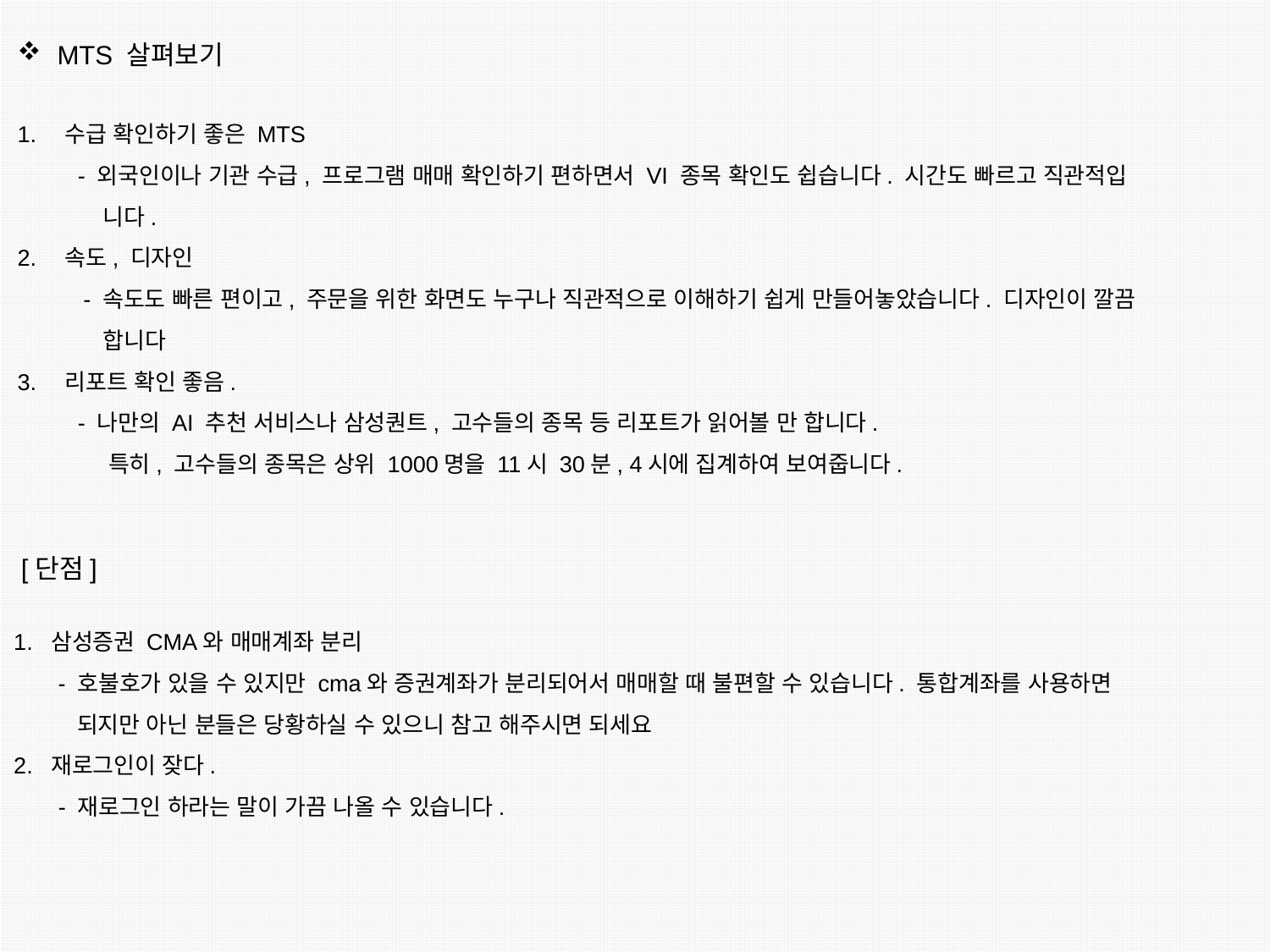

MTS 살펴보기
수급 확인하기 좋은 MTS
  - 외국인이나 기관 수급, 프로그램 매매 확인하기 편하면서 VI 종목 확인도 쉽습니다. 시간도 빠르고 직관적입
      니다.
속도, 디자인
  - 속도도 빠른 편이고, 주문을 위한 화면도 누구나 직관적으로 이해하기 쉽게 만들어놓았습니다. 디자인이 깔끔
      합니다
리포트 확인 좋음.
  - 나만의 AI 추천 서비스나 삼성퀀트, 고수들의 종목 등 리포트가 읽어볼 만 합니다.
      특히, 고수들의 종목은 상위 1000명을 11시 30분, 4시에 집계하여 보여줍니다.

1.  삼성증권 CMA와 매매계좌 분리
       - 호불호가 있을 수 있지만 cma와 증권계좌가 분리되어서 매매할 때 불편할 수 있습니다. 통합계좌를 사용하면
          되지만 아닌 분들은 당황하실 수 있으니 참고 해주시면 되세요
2.  재로그인이 잦다.
       - 재로그인 하라는 말이 가끔 나올 수 있습니다.

[단점]